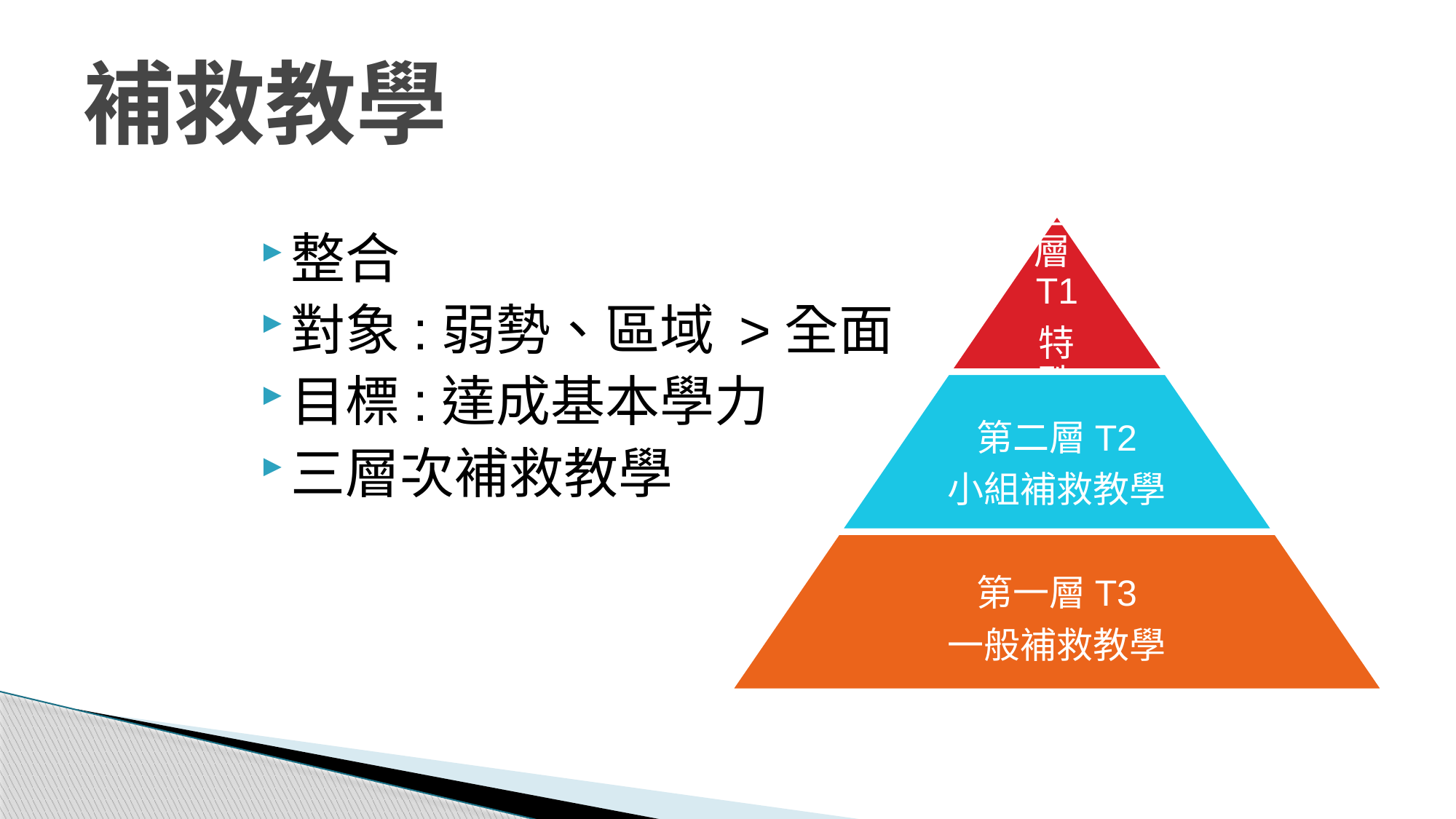

# 補救教學
第三層T1
特殊教育
第二層T2
小組補救教學
第一層T3
一般補救教學
整合
對象:弱勢、區域 >全面
目標:達成基本學力
三層次補救教學